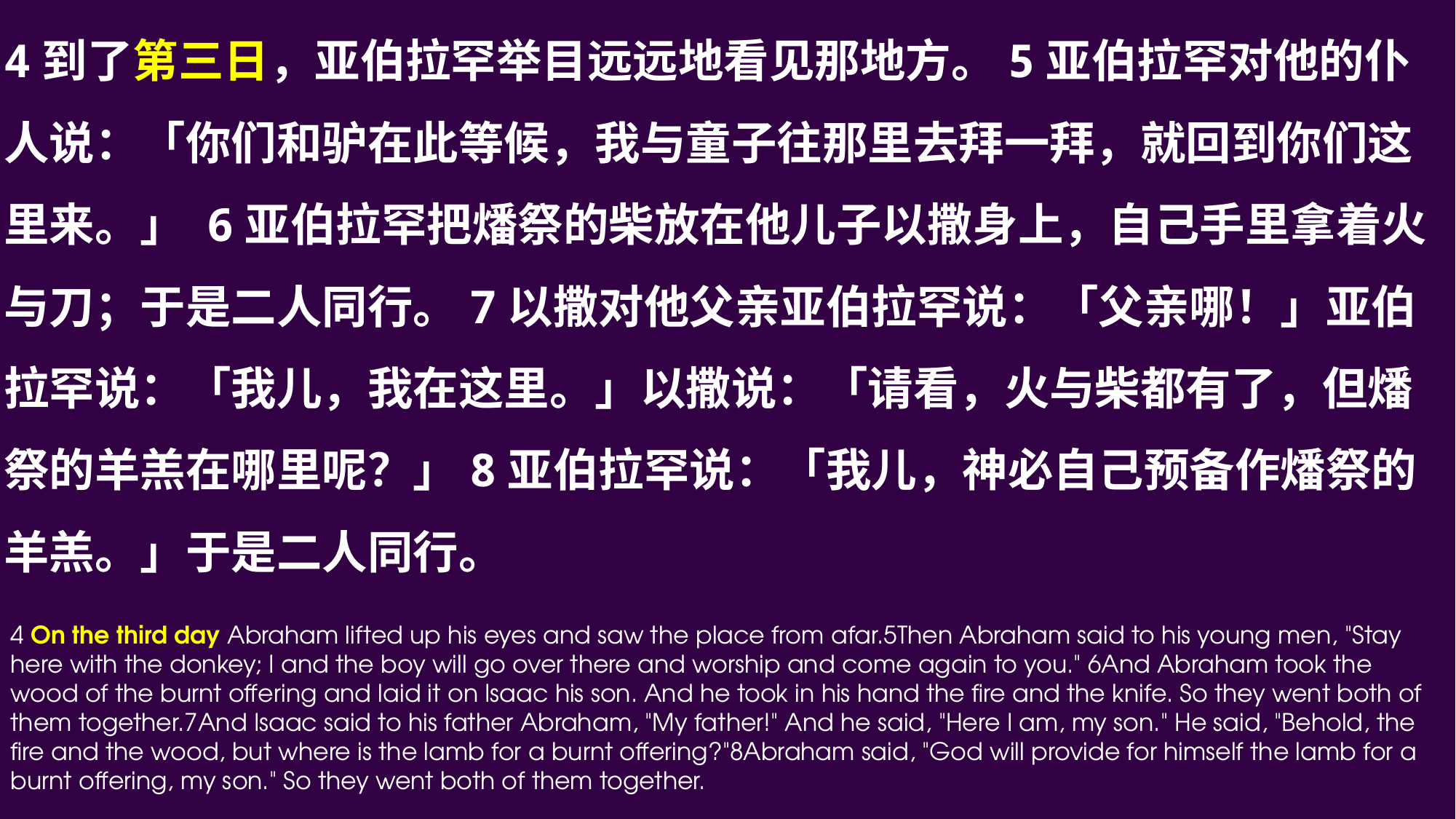

4到了第三日，亚伯拉罕举目远远地看见那地方。5亚伯拉罕对他的仆人说：「你们和驴在此等候，我与童子往那里去拜一拜，就回到你们这里来。」 6亚伯拉罕把燔祭的柴放在他儿子以撒身上，自己手里拿着火与刀；于是二人同行。7以撒对他父亲亚伯拉罕说：「父亲哪！」亚伯拉罕说：「我儿，我在这里。」以撒说：「请看，火与柴都有了，但燔祭的羊羔在哪里呢？」8亚伯拉罕说：「我儿，神必自己预备作燔祭的羊羔。」于是二人同行。

4 On the third day Abraham lifted up his eyes and saw the place from afar.5Then Abraham said to his young men, "Stay here with the donkey; I and the boy will go over there and worship and come again to you." 6And Abraham took the wood of the burnt offering and laid it on Isaac his son. And he took in his hand the fire and the knife. So they went both of them together.7And Isaac said to his father Abraham, "My father!" And he said, "Here I am, my son." He said, "Behold, the fire and the wood, but where is the lamb for a burnt offering?"8Abraham said, "God will provide for himself the lamb for a burnt offering, my son." So they went both of them together.